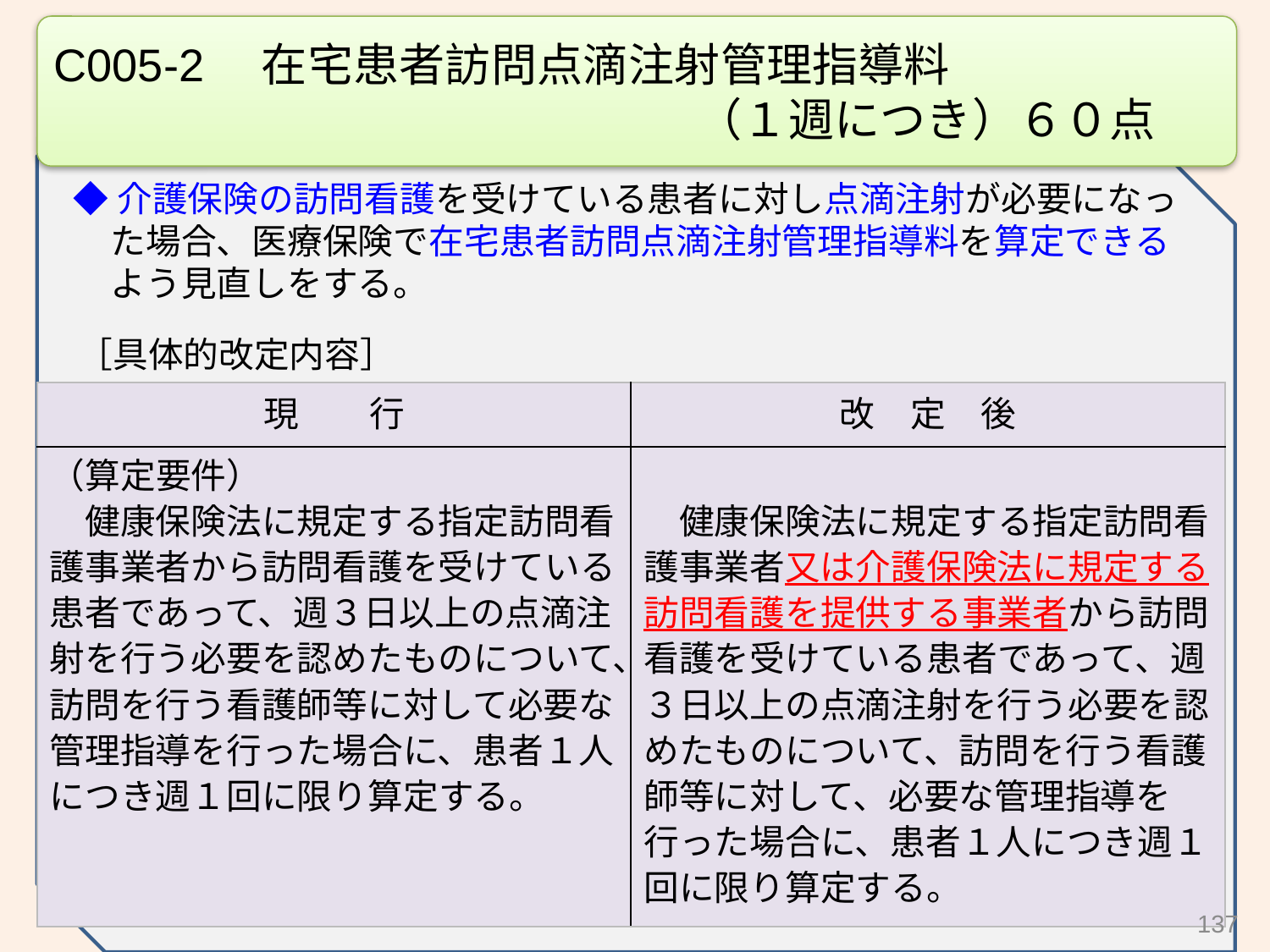

C005-2　在宅患者訪問点滴注射管理指導料
　　　　　　　　　　　　　　（１週につき）６０点

◆介護保険の訪問看護を受けている患者に対し点滴注射が必要になった場合、医療保険で在宅患者訪問点滴注射管理指導料を算定できるよう見直しをする。
［具体的改定内容］
| 現　　行 | 改　定　後 |
| --- | --- |
| （算定要件） 　健康保険法に規定する指定訪問看護事業者から訪問看護を受けている患者であって、週３日以上の点滴注射を行う必要を認めたものについて、訪問を行う看護師等に対して必要な管理指導を行った場合に、患者１人につき週１回に限り算定する。 | 健康保険法に規定する指定訪問看護事業者又は介護保険法に規定する訪問看護を提供する事業者から訪問看護を受けている患者であって、週３日以上の点滴注射を行う必要を認めたものについて、訪問を行う看護師等に対して、必要な管理指導を行った場合に、患者１人につき週１回に限り算定する。 |
137